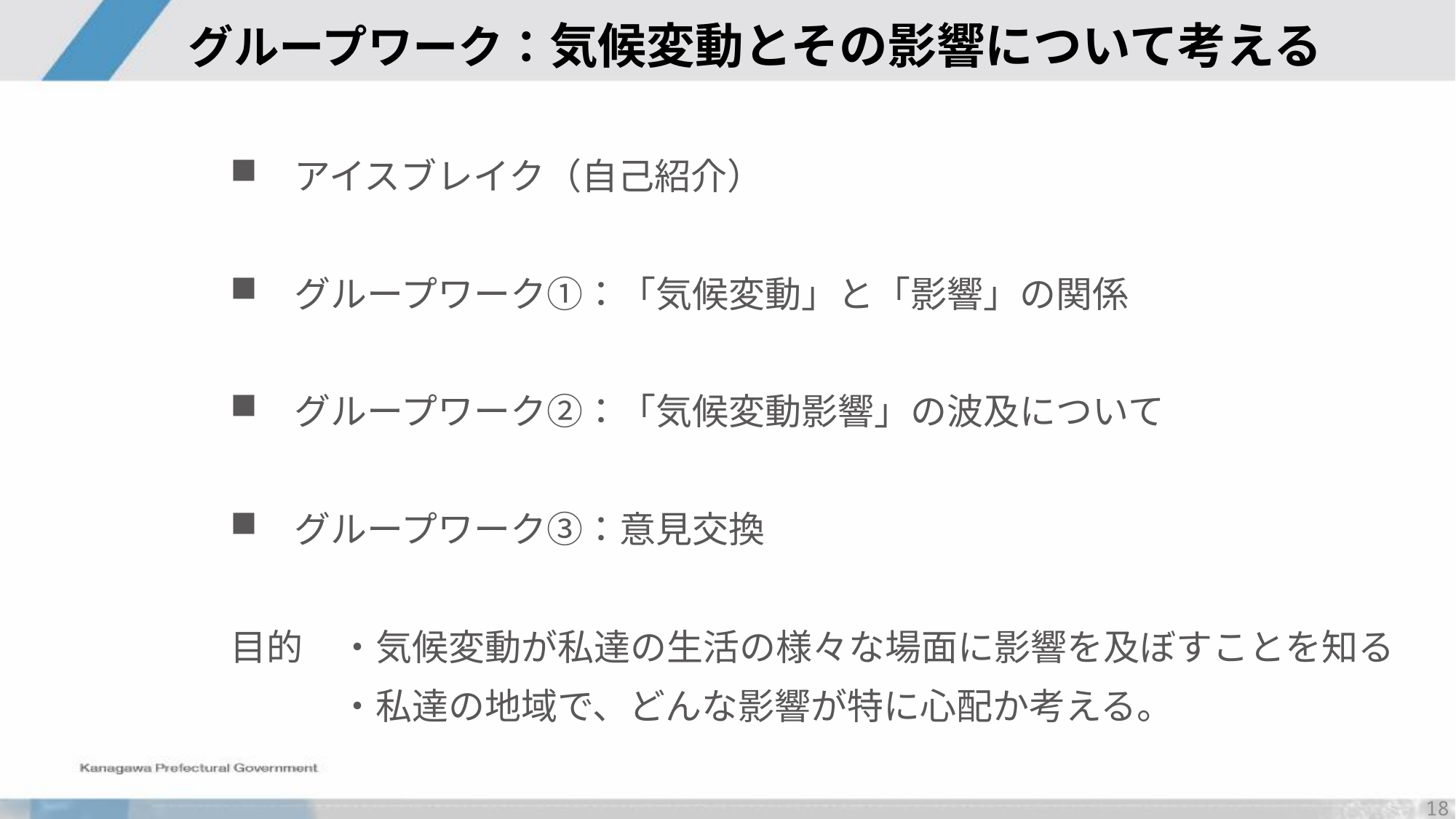

# グループワーク：気候変動とその影響について考える
　アイスブレイク（自己紹介）

　グループワーク①：「気候変動」と「影響」の関係

　グループワーク②：「気候変動影響」の波及について

　グループワーク③：意見交換

目的　・気候変動が私達の生活の様々な場面に影響を及ぼすことを知る
　　　・私達の地域で、どんな影響が特に心配か考える。
18